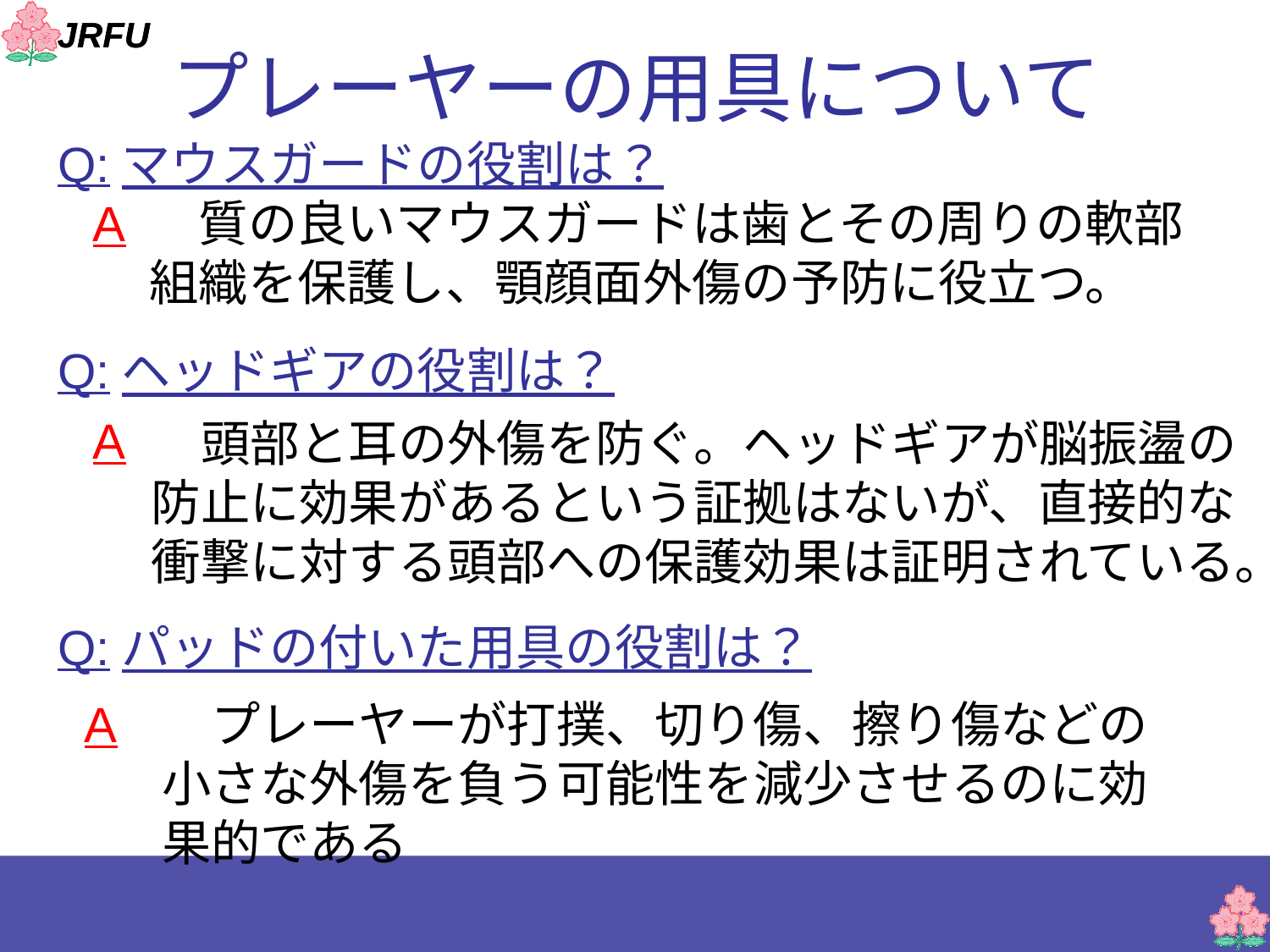

# プレーヤーの用具について
Q:マウスガードの役割は？

Q:ヘッドギアの役割は？

Q:パッドの付いた用具の役割は？
A
　質の良いマウスガードは歯とその周りの軟部組織を保護し、顎顔面外傷の予防に役立つ。
A
　頭部と耳の外傷を防ぐ。ヘッドギアが脳振盪の防止に効果があるという証拠はないが、直接的な衝撃に対する頭部への保護効果は証明されている。
A
　プレーヤーが打撲、切り傷、擦り傷などの小さな外傷を負う可能性を減少させるのに効果的である